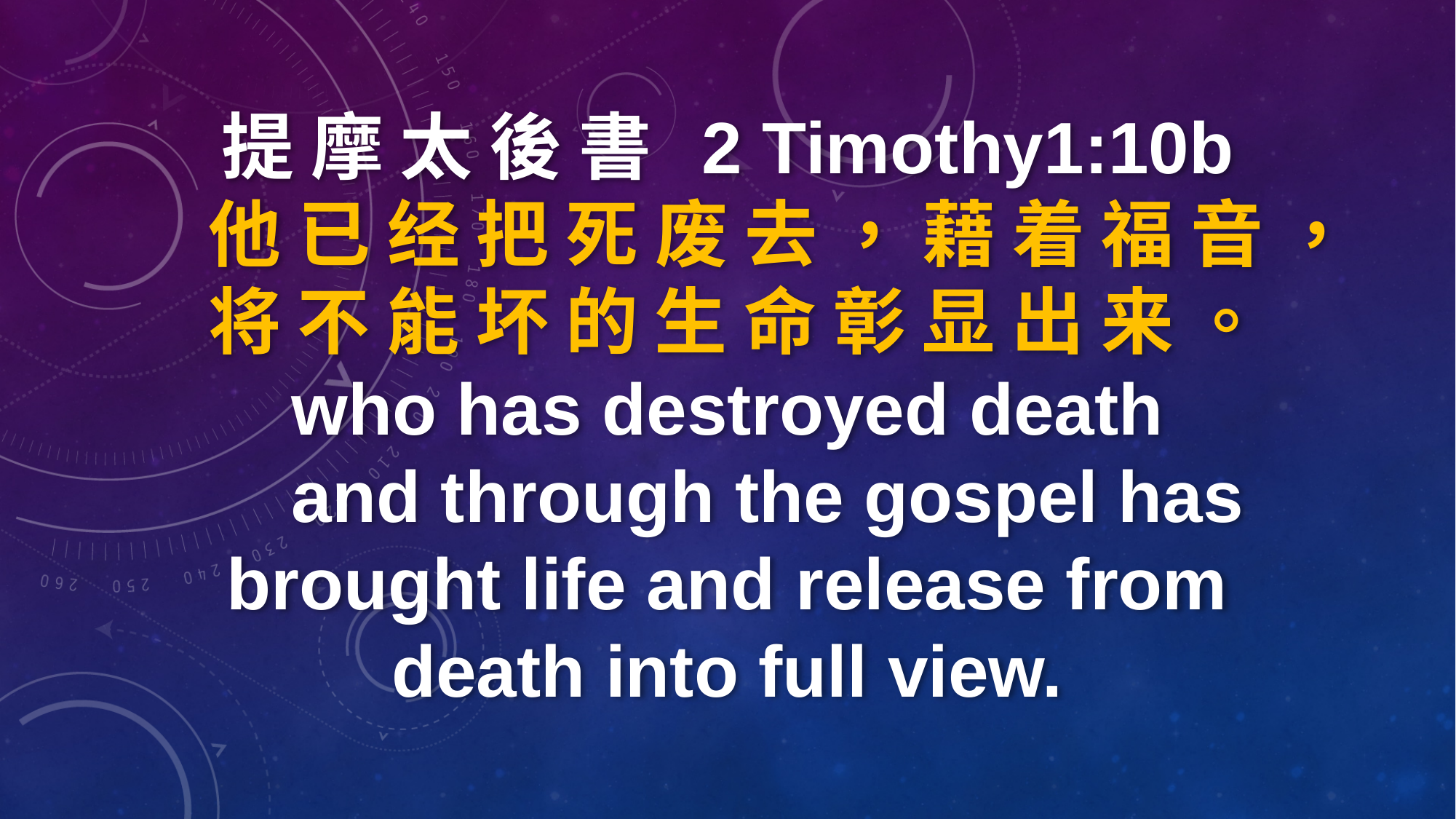

提 摩 太 後 書  2 Timothy1:10b
 他 已 经 把 死 废 去 ， 藉 着 福 音 ， 将 不 能 坏 的 生 命 彰 显 出 来 。
who has destroyed death
    and through the gospel has brought life and release from death into full view.